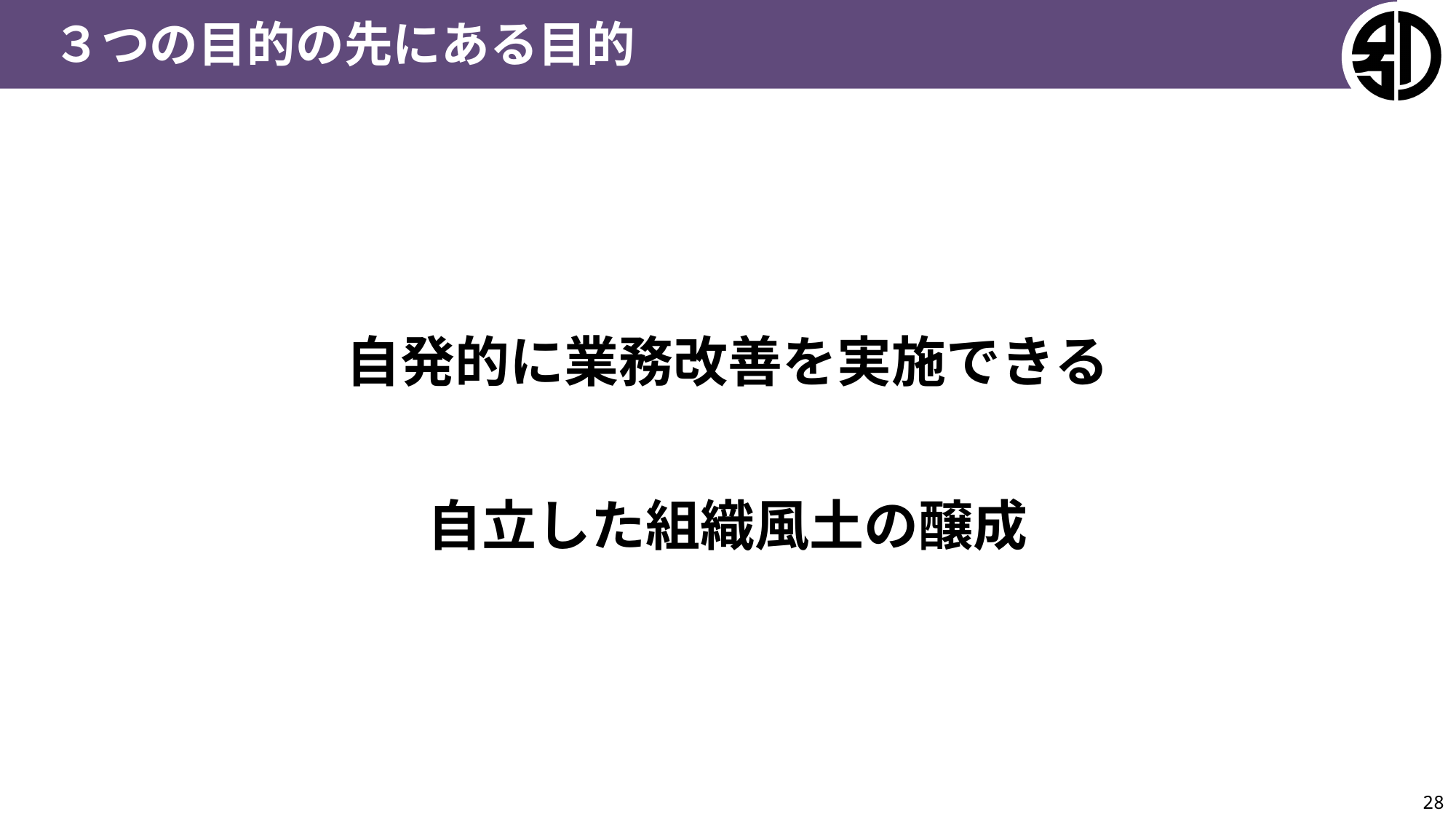

３つの目的の先にある目的
自発的に業務改善を実施できる
自立した組織風土の醸成